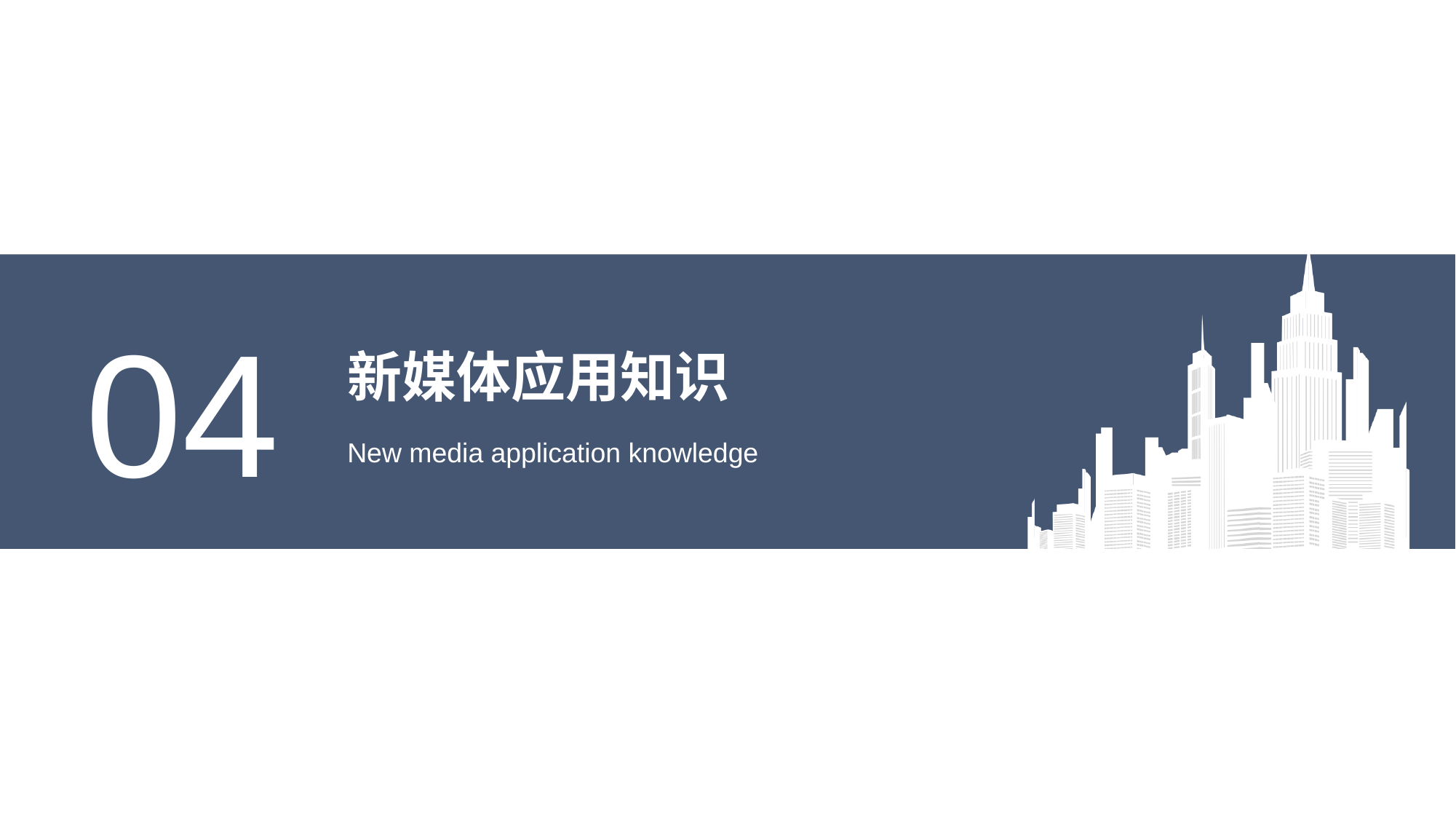

04
# 新媒体应用知识
New media application knowledge